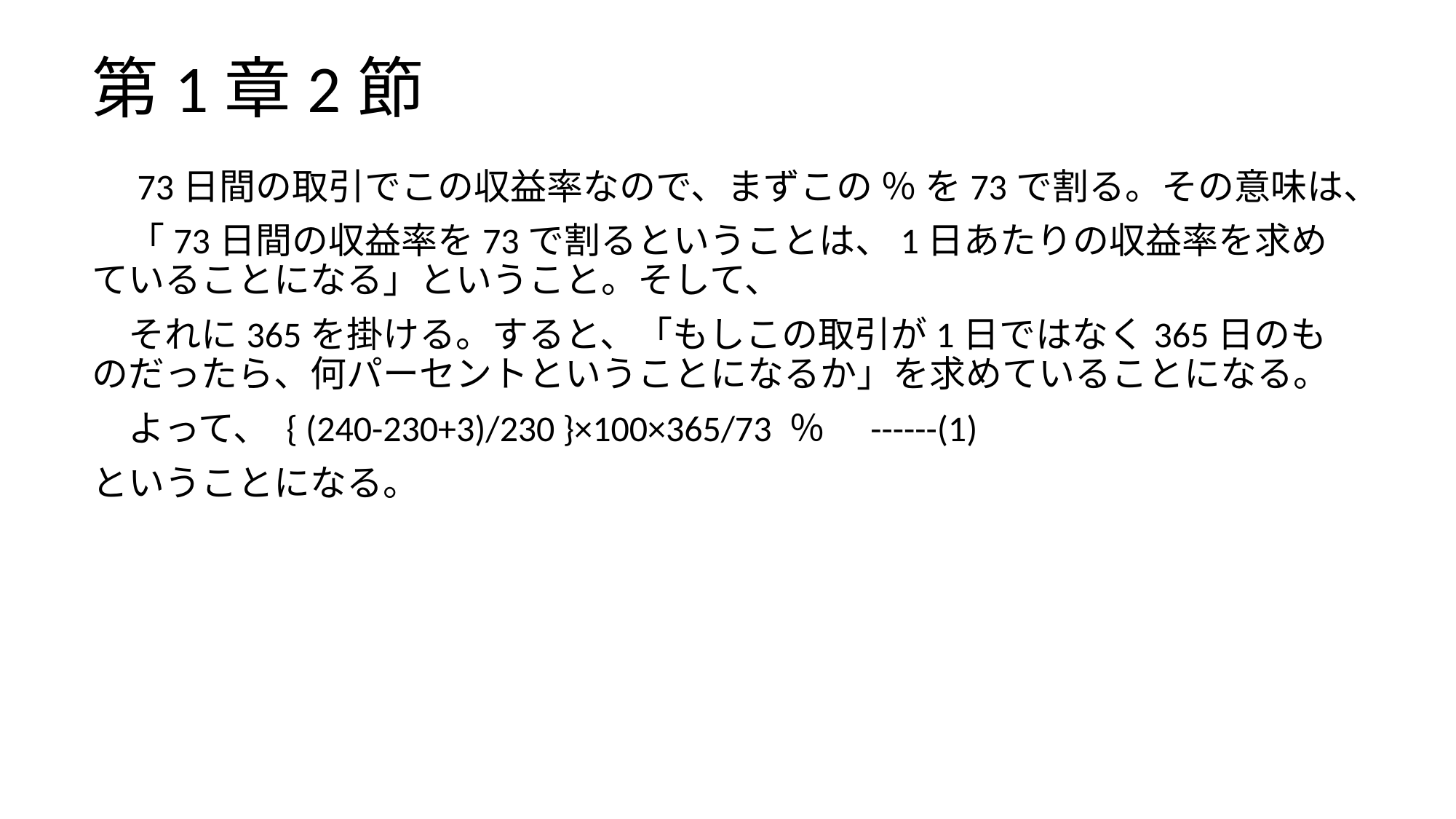

# 第1章2節
　73日間の取引でこの収益率なので、まずこの ％ を73で割る。その意味は、
　「73日間の収益率を73で割るということは、1日あたりの収益率を求めていることになる」ということ。そして、
　それに365を掛ける。すると、「もしこの取引が1日ではなく365日のものだったら、何パーセントということになるか」を求めていることになる。
　よって、 { (240-230+3)/230 }×100×365/73 ％　------(1)
ということになる。